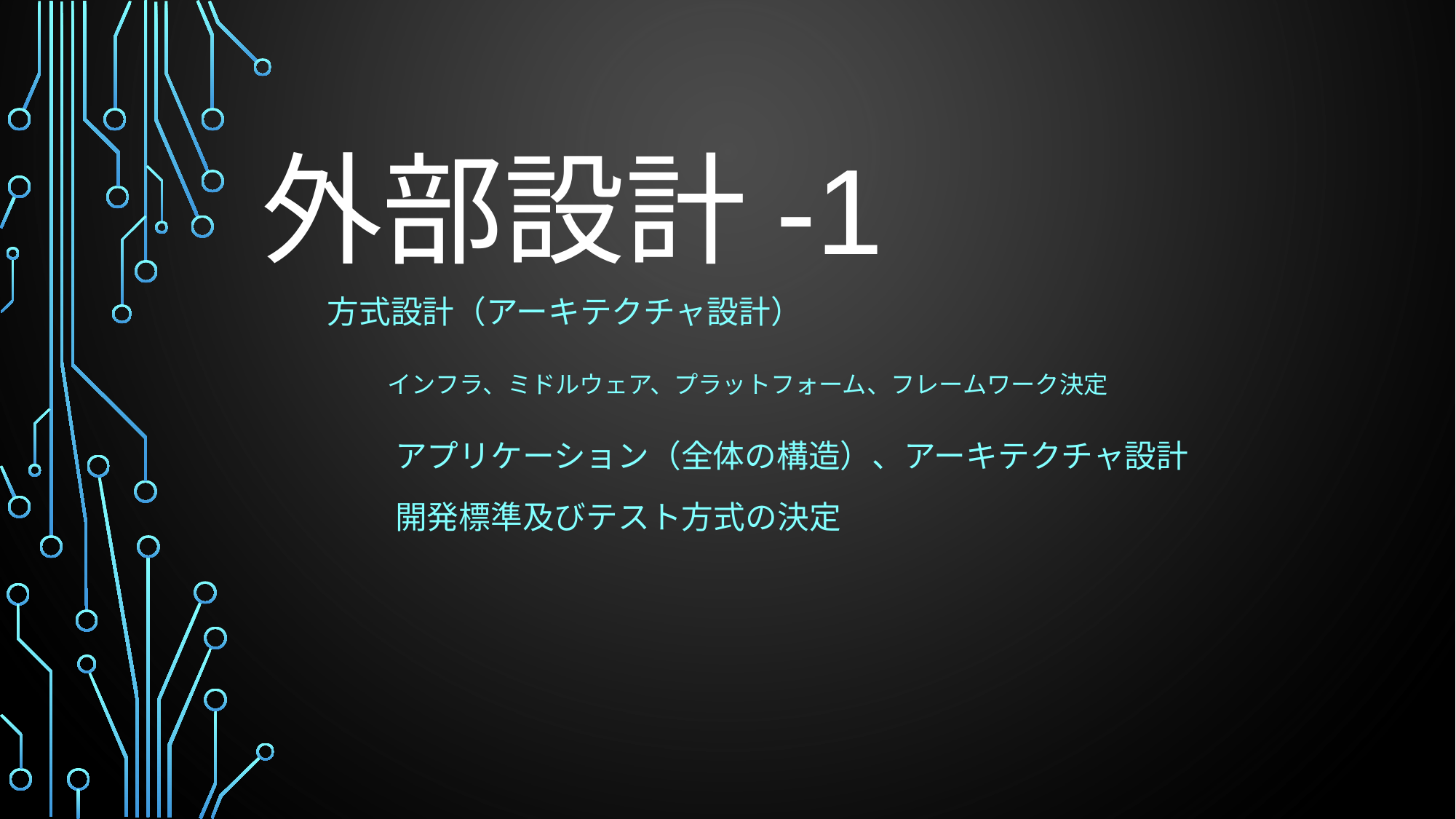

# 外部設計-1
方式設計（アーキテクチャ設計）
インフラ、ミドルウェア、プラットフォーム、フレームワーク決定
アプリケーション（全体の構造）、アーキテクチャ設計
開発標準及びテスト方式の決定